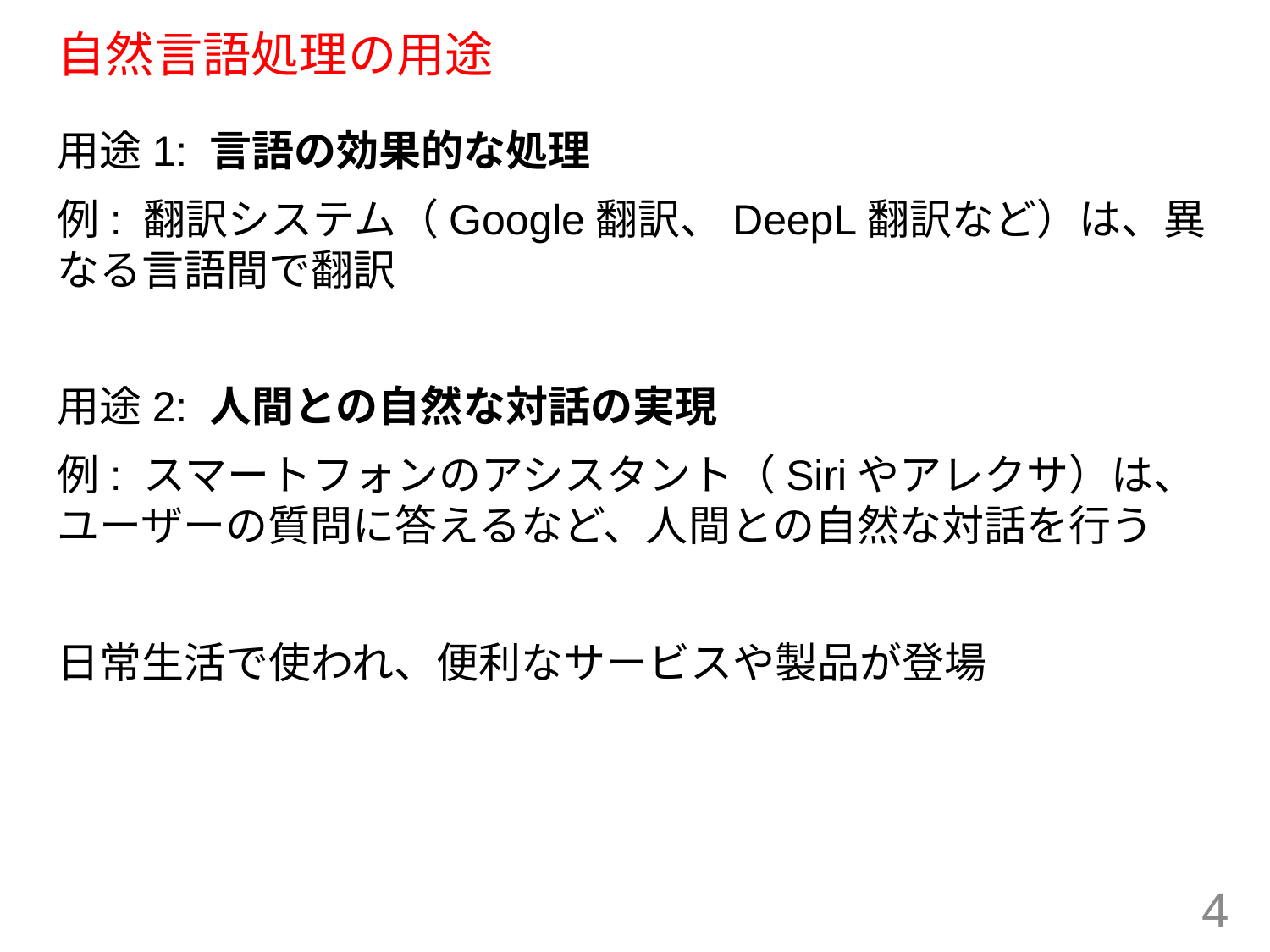

# 自然言語処理の用途
用途1: 言語の効果的な処理
例: 翻訳システム（Google翻訳、DeepL翻訳など）は、異なる言語間で翻訳

用途2: 人間との自然な対話の実現
例: スマートフォンのアシスタント（Siriやアレクサ）は、ユーザーの質問に答えるなど、人間との自然な対話を行う

日常生活で使われ、便利なサービスや製品が登場
4